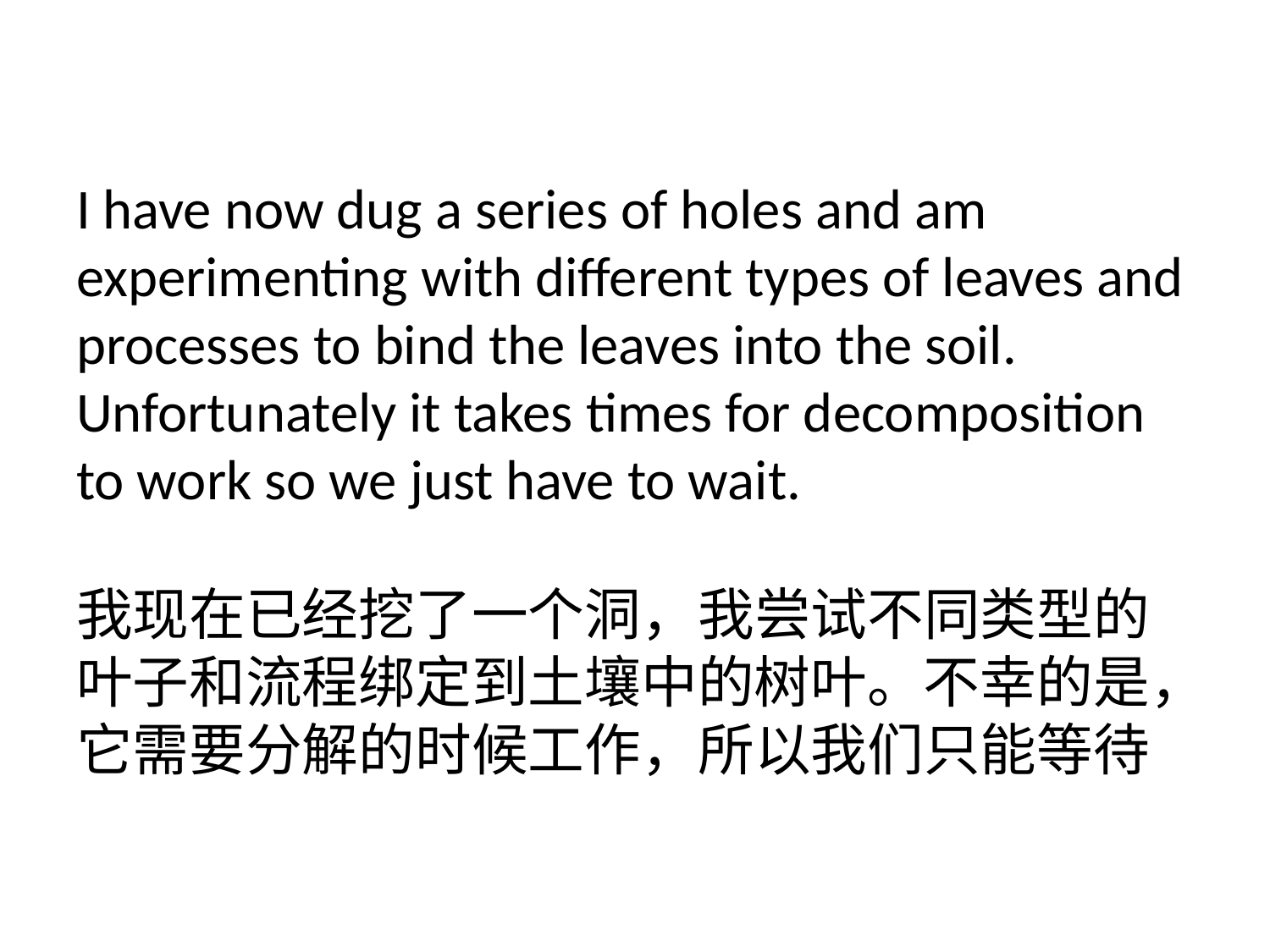

# I have now dug a series of holes and am experimenting with different types of leaves and processes to bind the leaves into the soil.  Unfortunately it takes times for decomposition to work so we just have to wait. 我现在已经挖了一个洞，我尝试不同类型的叶子和流程绑定到土壤中的树叶。不幸的是，它需要分解的时候工作，所以我们只能等待